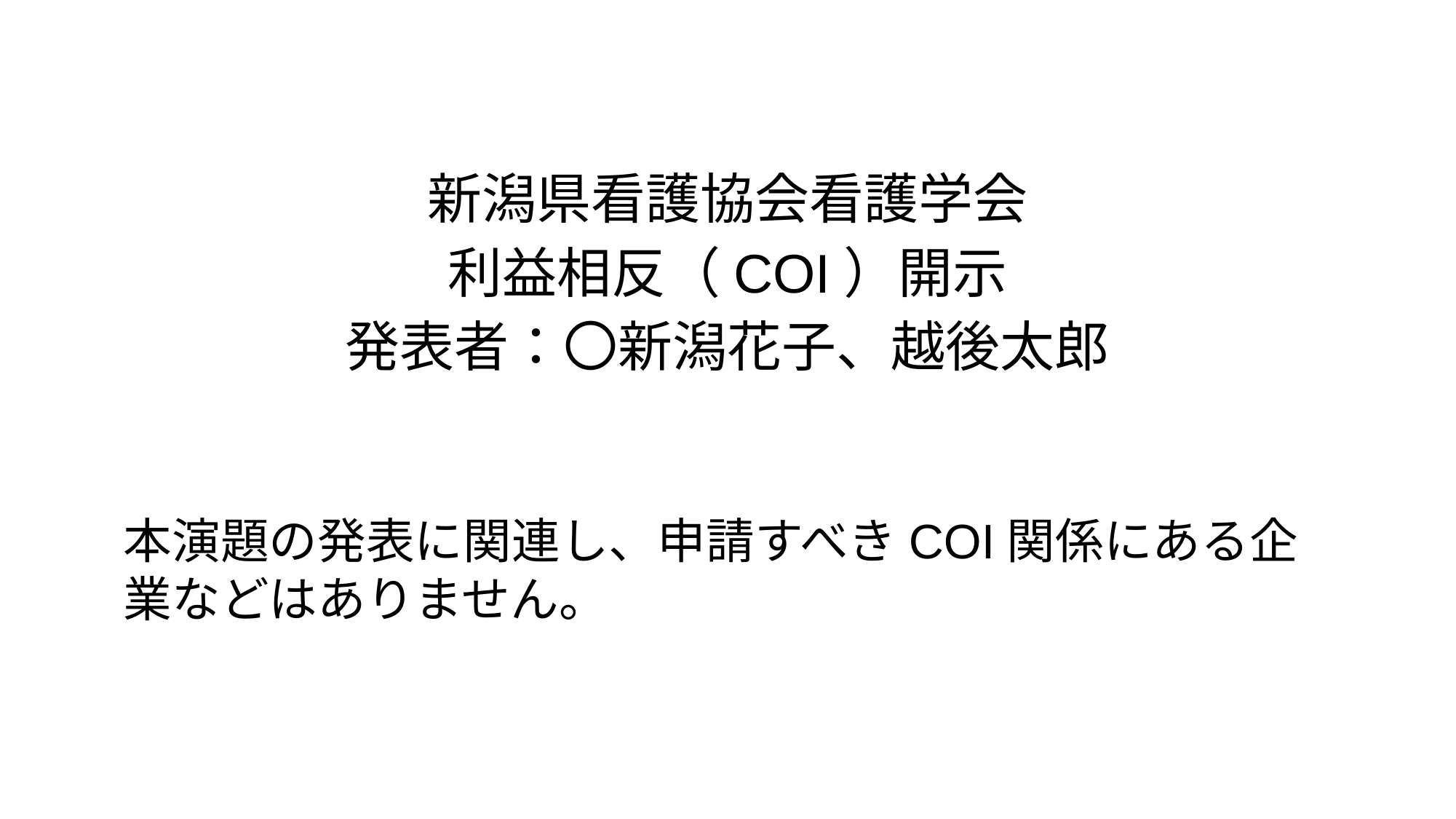

新潟県看護協会看護学会
利益相反（COI）開示
発表者：〇新潟花子、越後太郎

本演題の発表に関連し、申請すべきCOI関係にある企業などはありません。